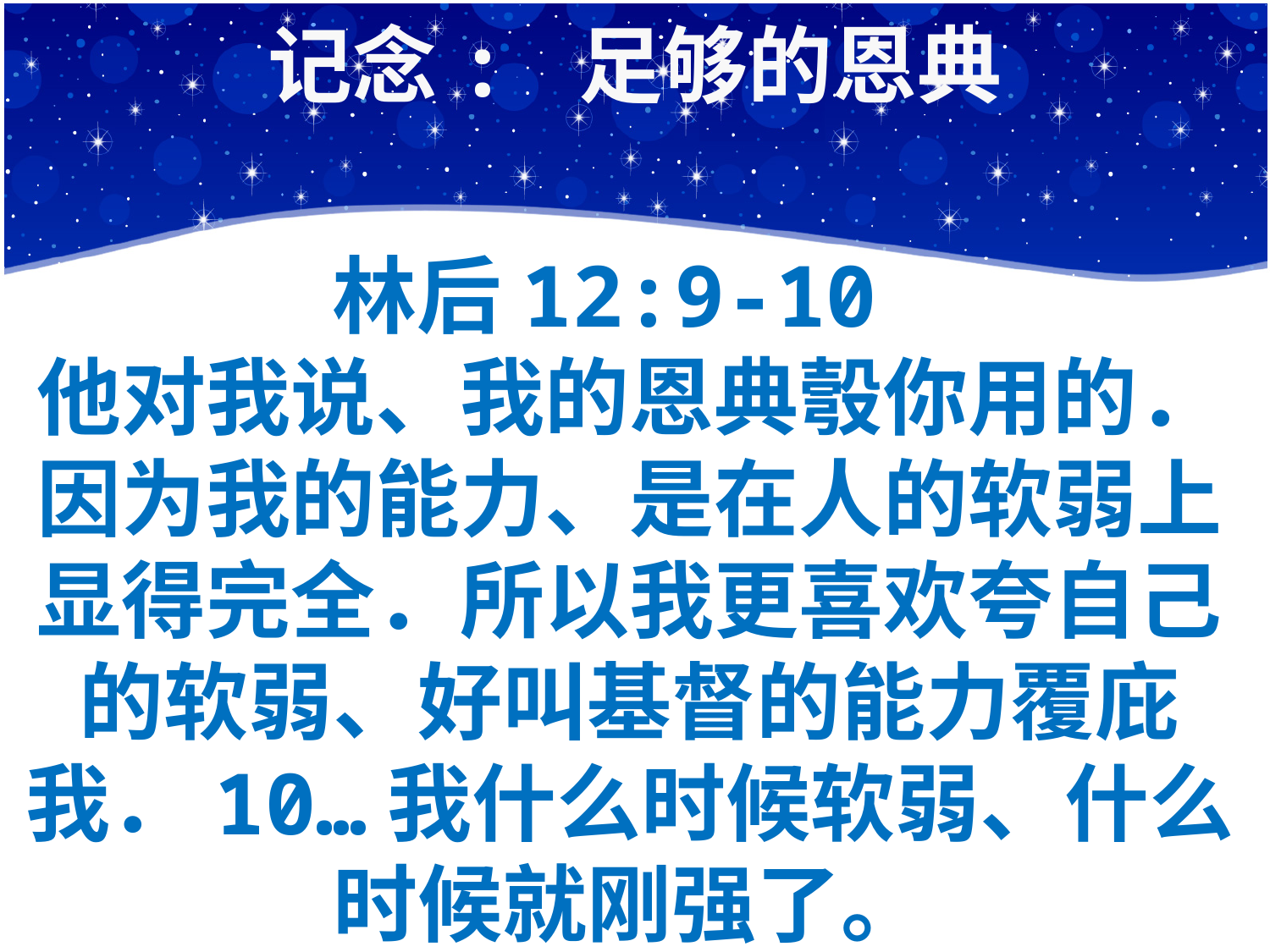

记念: 足够的恩典
林后12:9-10
他对我说、我的恩典彀你用的．因为我的能力、是在人的软弱上显得完全．所以我更喜欢夸自己的软弱、好叫基督的能力覆庇我．10…我什么时候软弱、什么时候就刚强了。